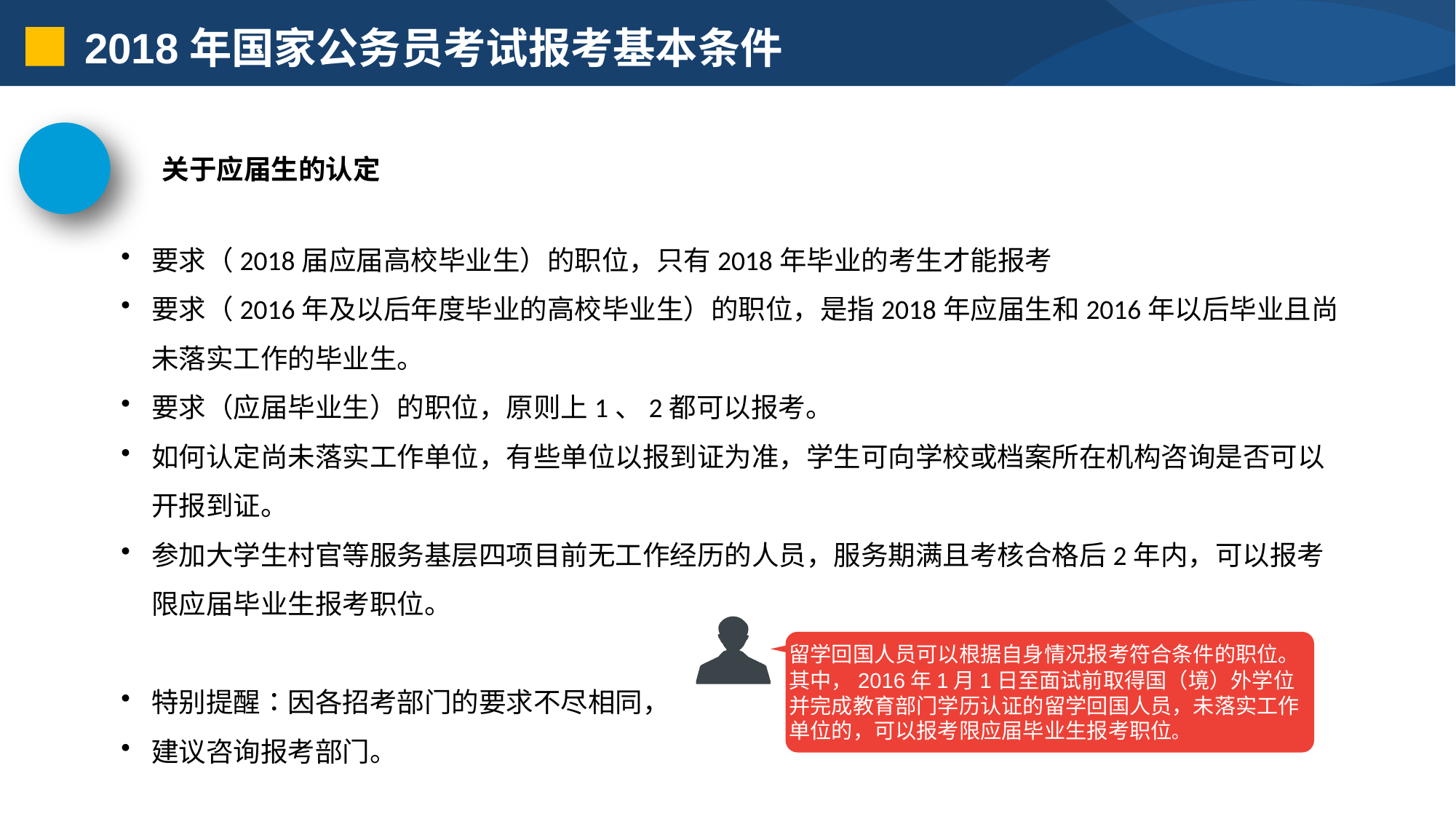

2018年国家公务员考试报考基本条件

关于应届生的认定
要求（2018届应届高校毕业生）的职位，只有2018年毕业的考生才能报考
要求（2016年及以后年度毕业的高校毕业生）的职位，是指2018年应届生和2016年以后毕业且尚未落实工作的毕业生。
要求（应届毕业生）的职位，原则上1、2都可以报考。
如何认定尚未落实工作单位，有些单位以报到证为准，学生可向学校或档案所在机构咨询是否可以开报到证。
参加大学生村官等服务基层四项目前无工作经历的人员，服务期满且考核合格后2年内，可以报考限应届毕业生报考职位。

特别提醒：因各招考部门的要求不尽相同，
建议咨询报考部门。

留学回国人员可以根据自身情况报考符合条件的职位。其中，2016年1月1日至面试前取得国（境）外学位并完成教育部门学历认证的留学回国人员，未落实工作单位的，可以报考限应届毕业生报考职位。